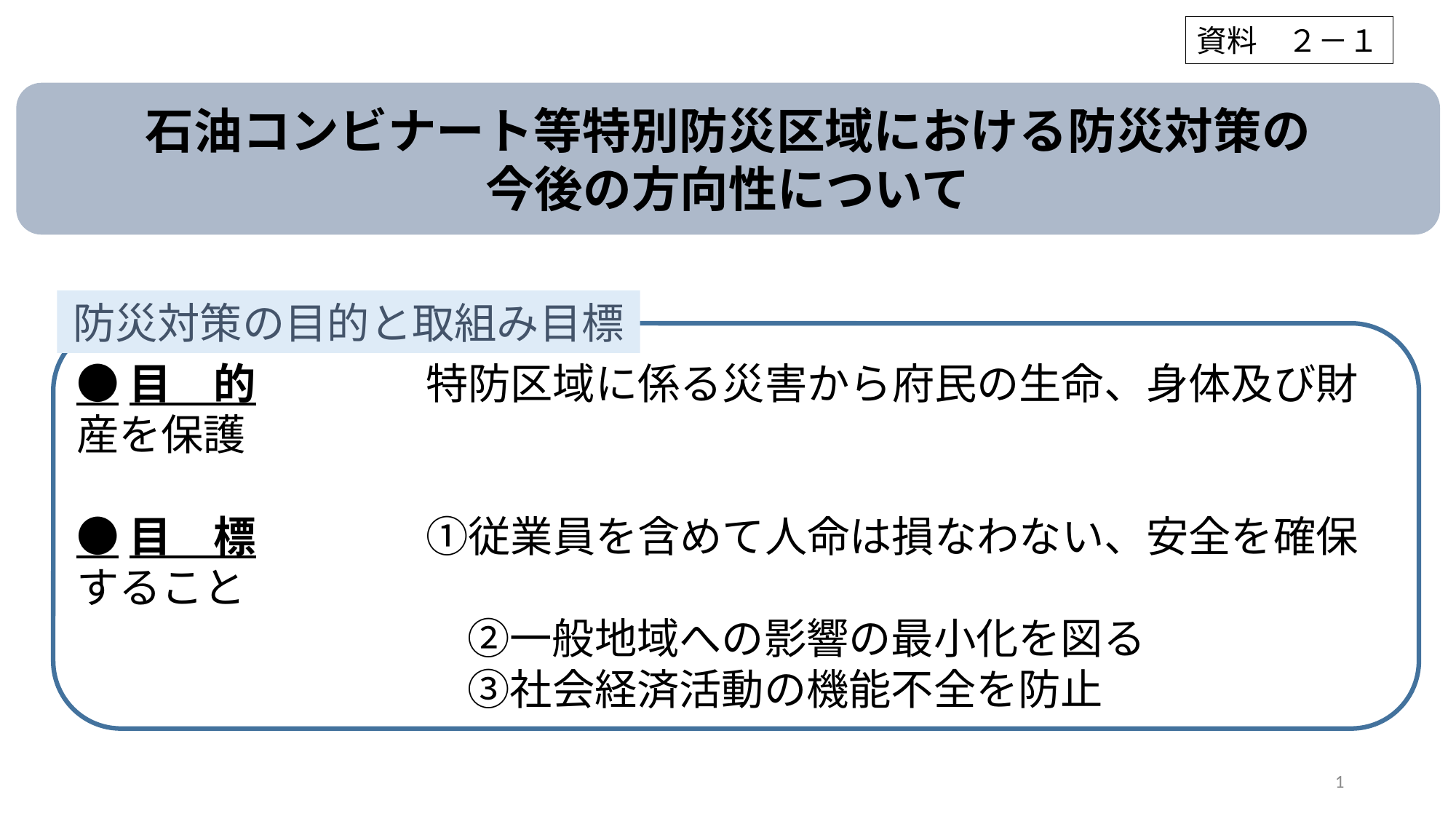

資料　２－１
石油コンビナート等特別防災区域における防災対策の
今後の方向性について
防災対策の目的と取組み目標

●目　的　　　　特防区域に係る災害から府民の生命、身体及び財産を保護

●目　標　　　　①従業員を含めて人命は損なわない、安全を確保すること
　　　　　　　　 　②一般地域への影響の最小化を図る
　　　　　　　　　 ③社会経済活動の機能不全を防止
1